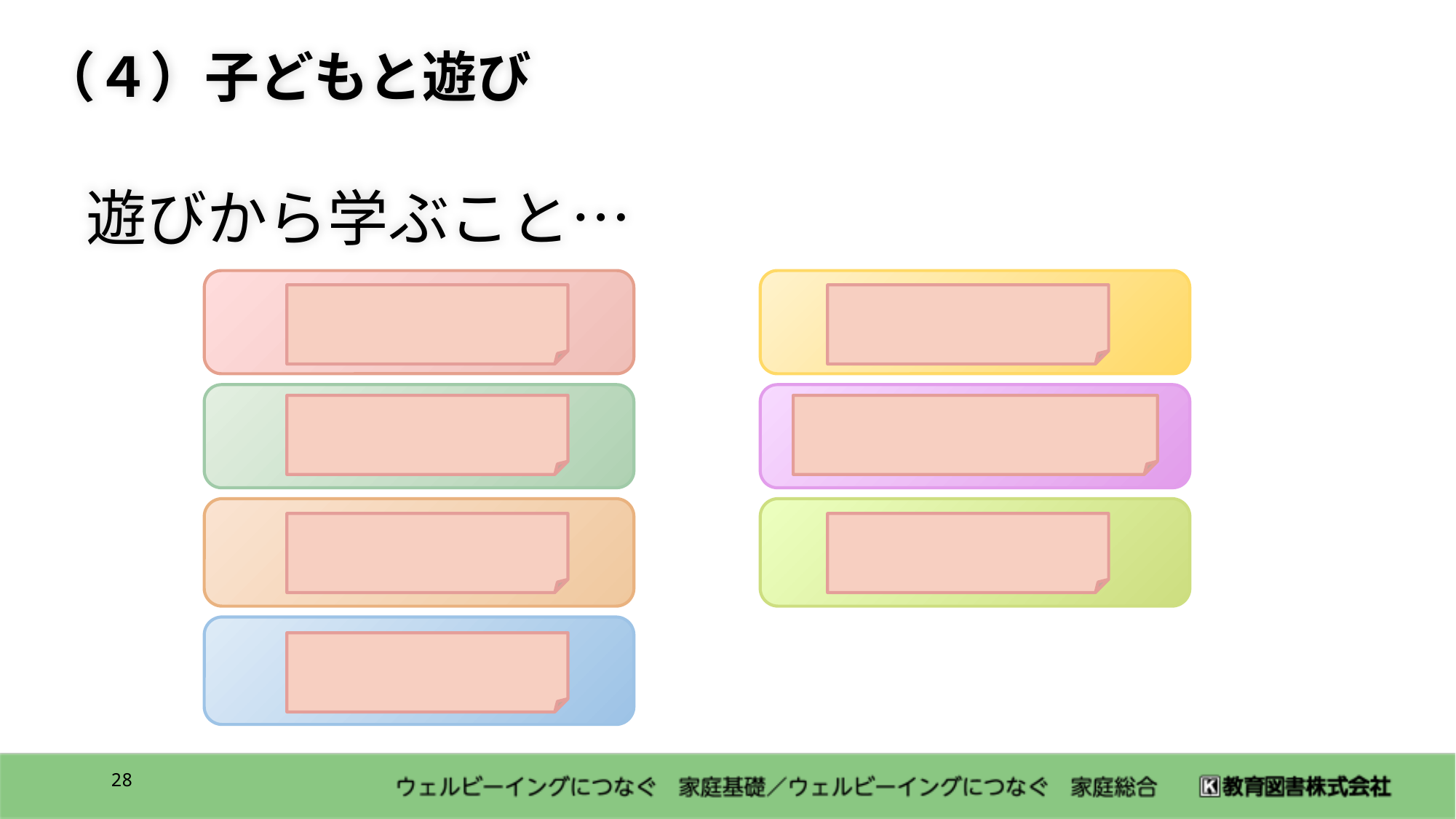

（４）子どもと遊び
遊びから学ぶこと…
運動能力
知的能力
感覚
好奇心・探求心
情緒
自律性
社会性

28